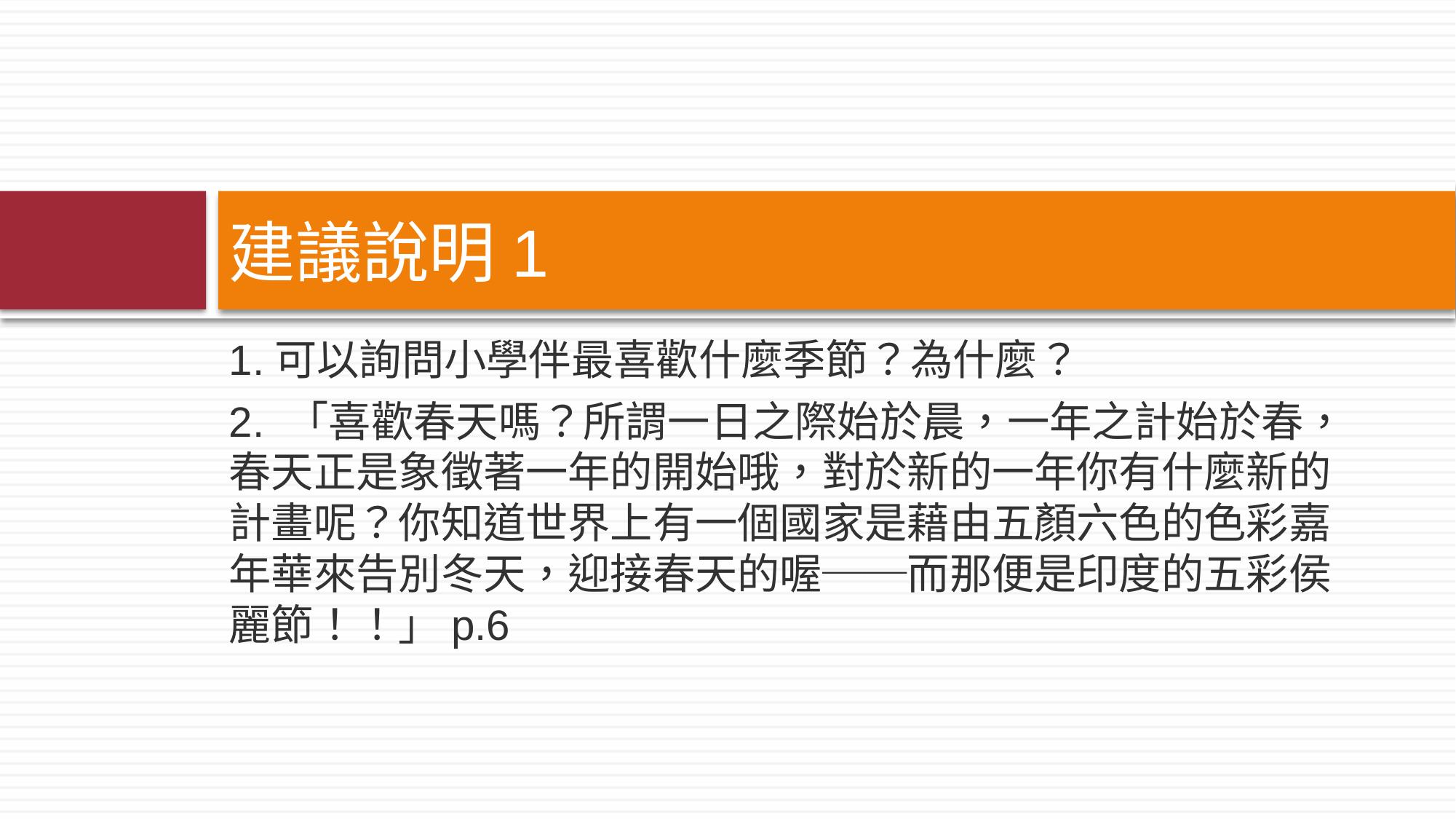

# 建議說明1
1.可以詢問小學伴最喜歡什麼季節？為什麼？
2. 「喜歡春天嗎？所謂一日之際始於晨，一年之計始於春，春天正是象徵著一年的開始哦，對於新的一年你有什麼新的計畫呢？你知道世界上有一個國家是藉由五顏六色的色彩嘉年華來告別冬天，迎接春天的喔──而那便是印度的五彩侯麗節！！」p.6